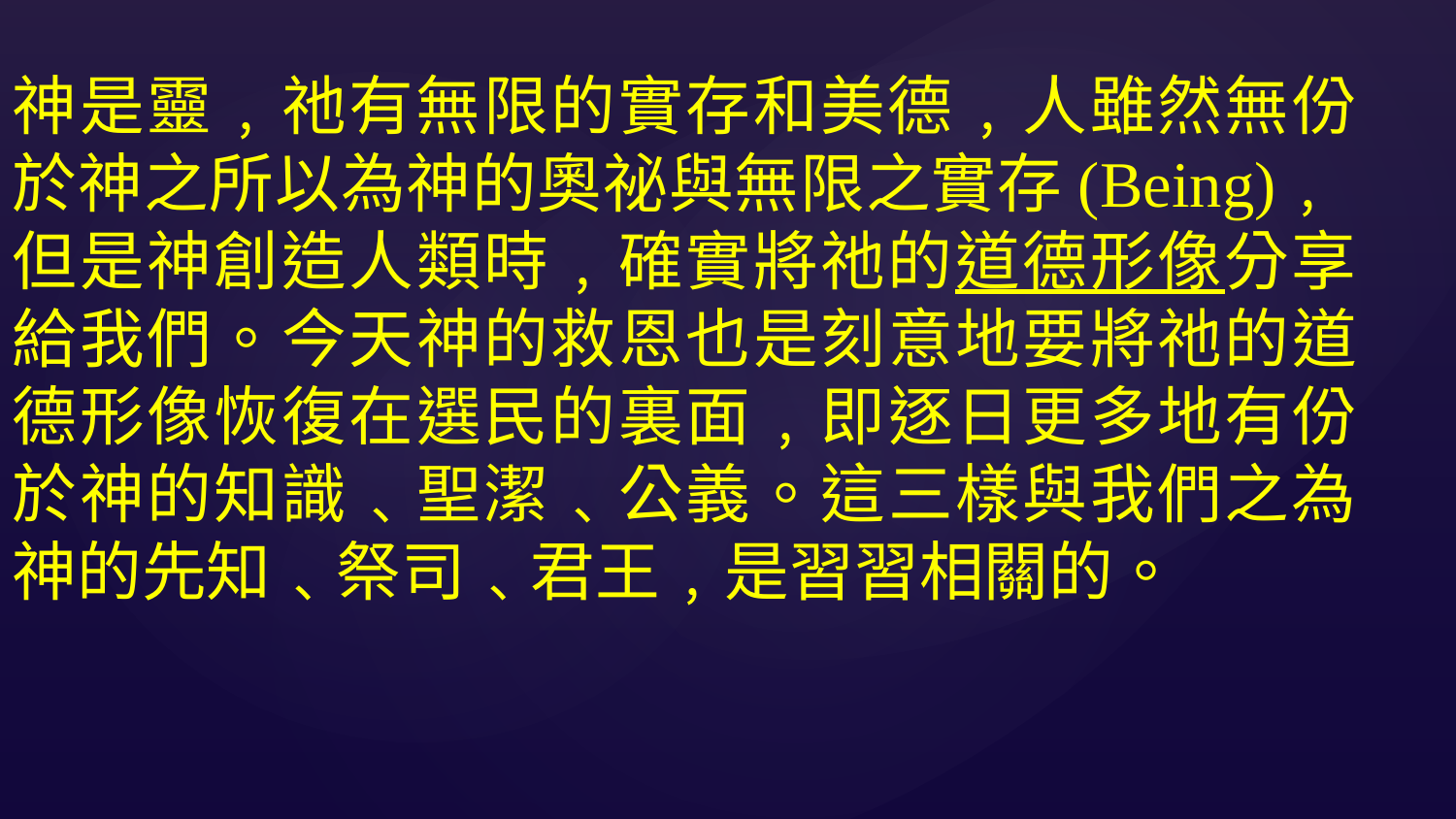

神是靈﹐祂有無限的實存和美德﹐人雖然無份於神之所以為神的奧祕與無限之實存(Being)﹐但是神創造人類時﹐確實將祂的道德形像分享給我們。今天神的救恩也是刻意地要將祂的道德形像恢復在選民的裏面﹐即逐日更多地有份於神的知識﹑聖潔﹑公義。這三樣與我們之為神的先知﹑祭司﹑君王﹐是習習相關的。